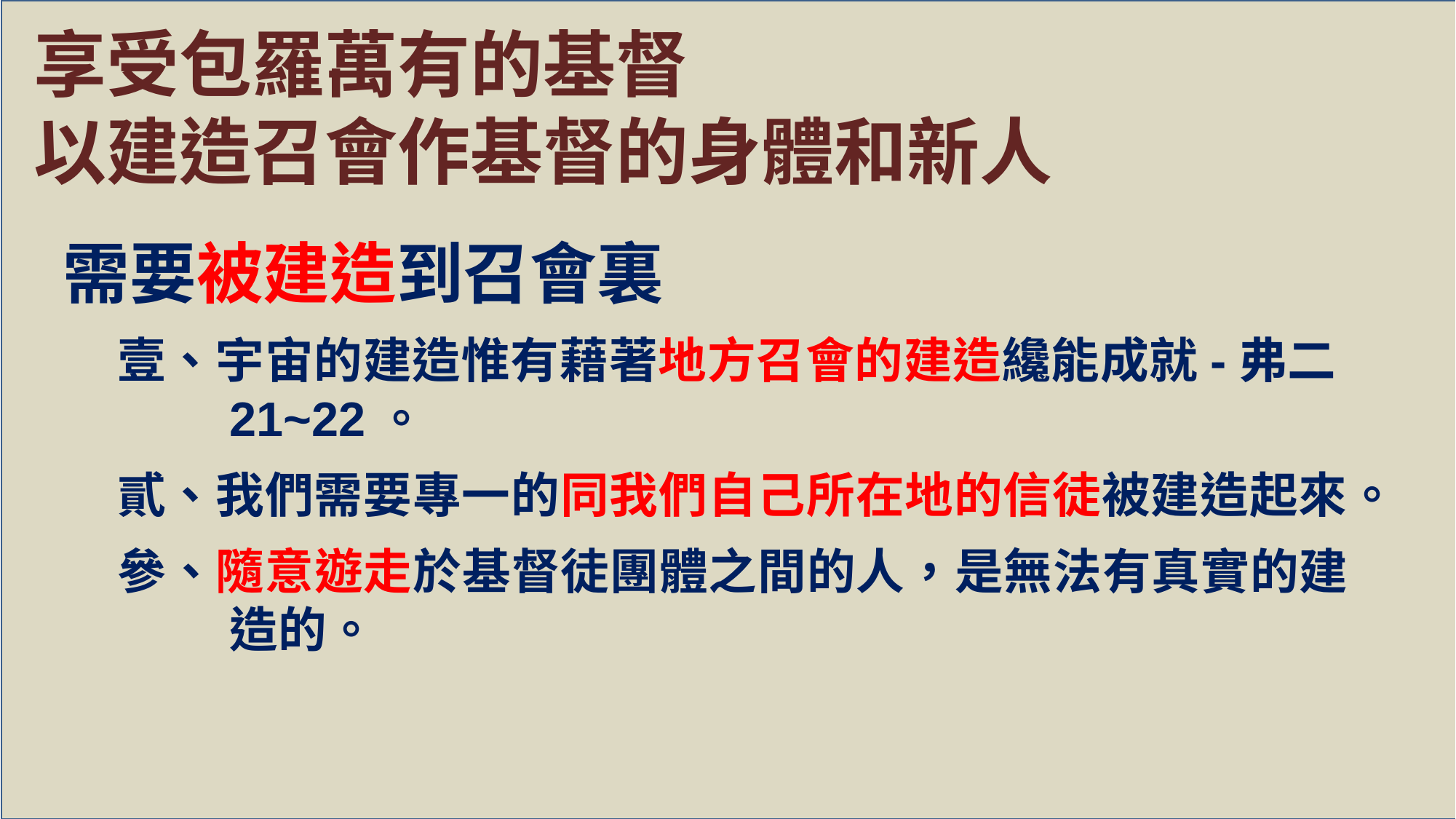

享受包羅萬有的基督
以建造召會作基督的身體和新人
需要被建造到召會裏
壹、宇宙的建造惟有藉著地方召會的建造纔能成就-弗二21~22。
貳、我們需要專一的同我們自己所在地的信徒被建造起來。
參、隨意遊走於基督徒團體之間的人，是無法有真實的建造的。